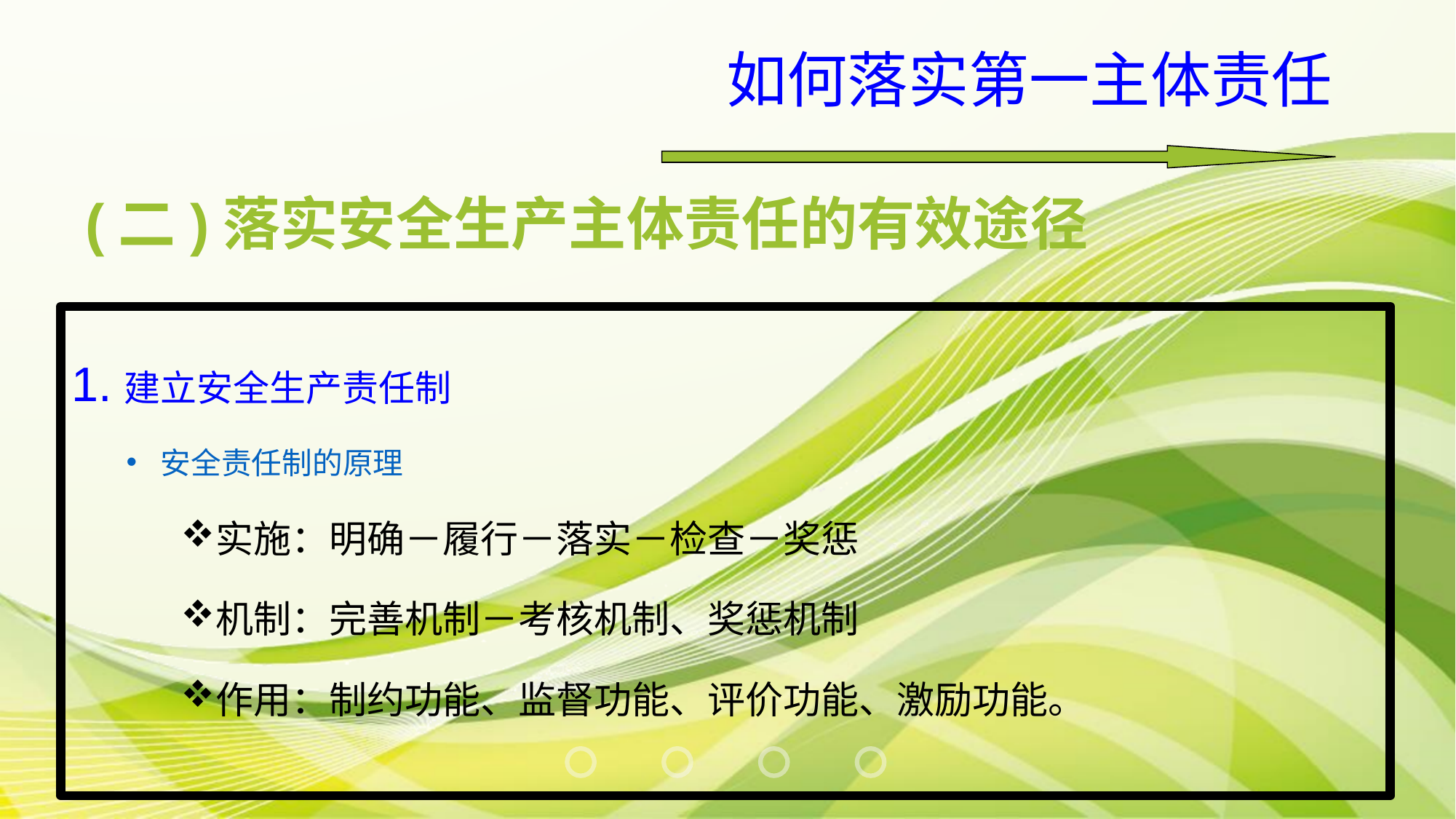

如何落实第一主体责任

(二)落实安全生产主体责任的有效途径
1.建立安全生产责任制
安全责任制的原理
实施：明确－履行－落实－检查－奖惩
机制：完善机制－考核机制、奖惩机制
作用：制约功能、监督功能、评价功能、激励功能。